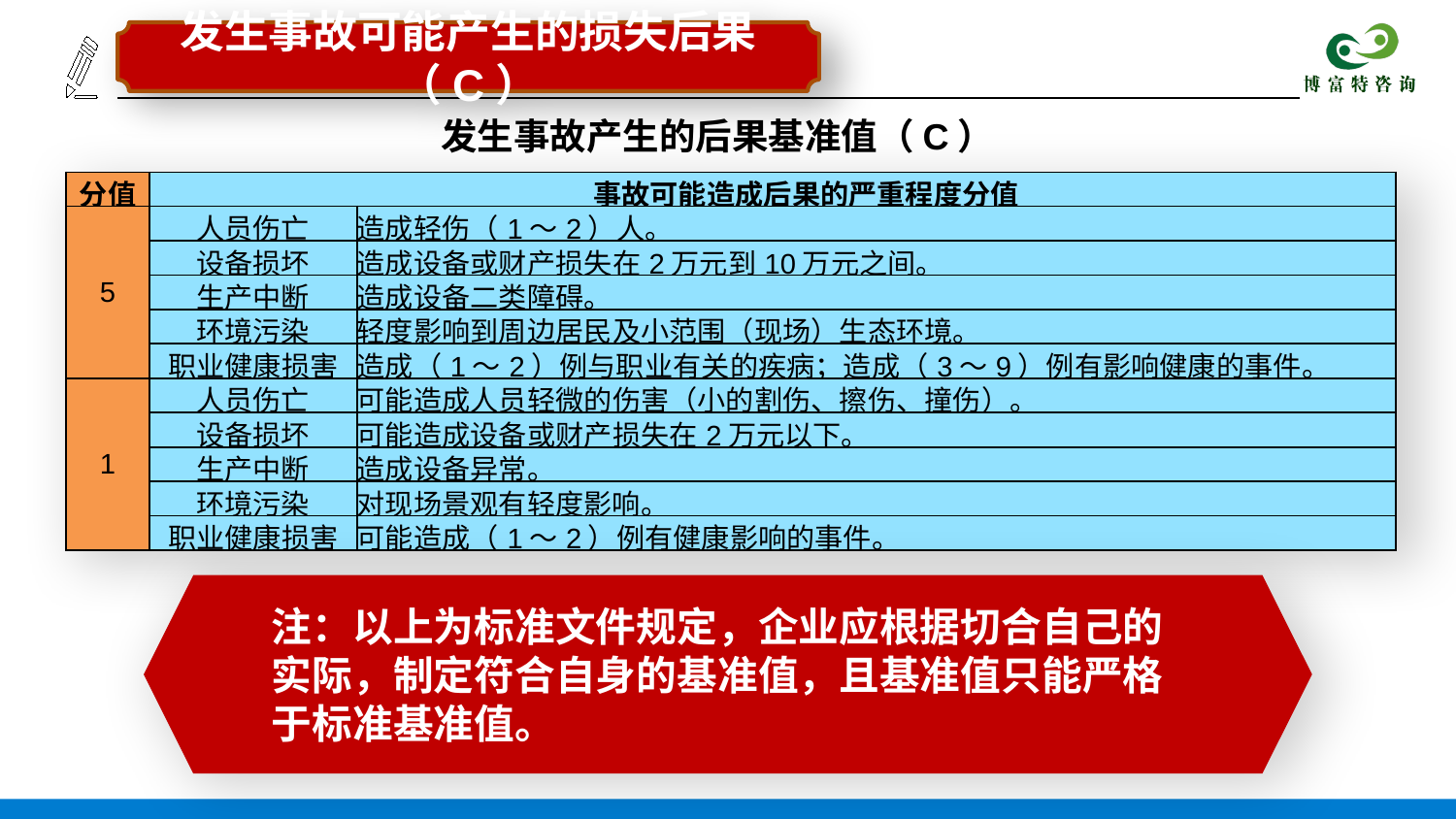

发生事故可能产生的损失后果（C）

发生事故产生的后果基准值（C）
| 分值 | 事故可能造成后果的严重程度分值 |  |
| --- | --- | --- |
| 5 | 人员伤亡 | 造成轻伤（1～2）人。 |
|  | 设备损坏 | 造成设备或财产损失在2万元到10万元之间。 |
|  | 生产中断 | 造成设备二类障碍。 |
|  | 环境污染 | 轻度影响到周边居民及小范围（现场）生态环境。 |
|  | 职业健康损害 | 造成（1～2）例与职业有关的疾病；造成（3～9）例有影响健康的事件。 |
| 1 | 人员伤亡 | 可能造成人员轻微的伤害（小的割伤、擦伤、撞伤）。 |
|  | 设备损坏 | 可能造成设备或财产损失在2万元以下。 |
|  | 生产中断 | 造成设备异常。 |
|  | 环境污染 | 对现场景观有轻度影响。 |
|  | 职业健康损害 | 可能造成（1～2）例有健康影响的事件。 |
注：以上为标准文件规定，企业应根据切合自己的实际，制定符合自身的基准值，且基准值只能严格于标准基准值。